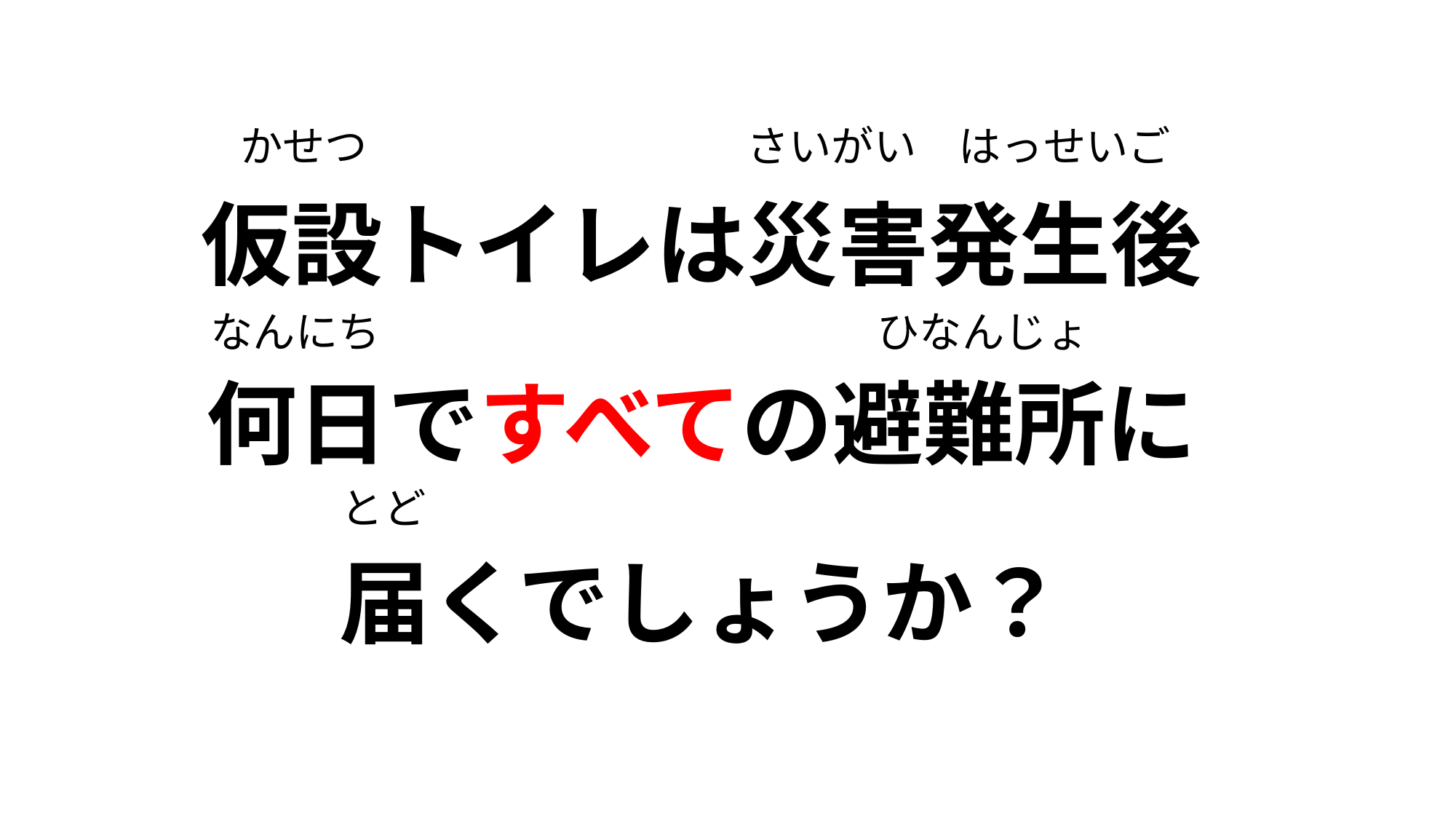

# 仮設トイレは災害発生後 何日ですべての避難所に 届くでしょうか？
かせつ
さいがい　はっせいご
なんにち
ひなんじょ
とど